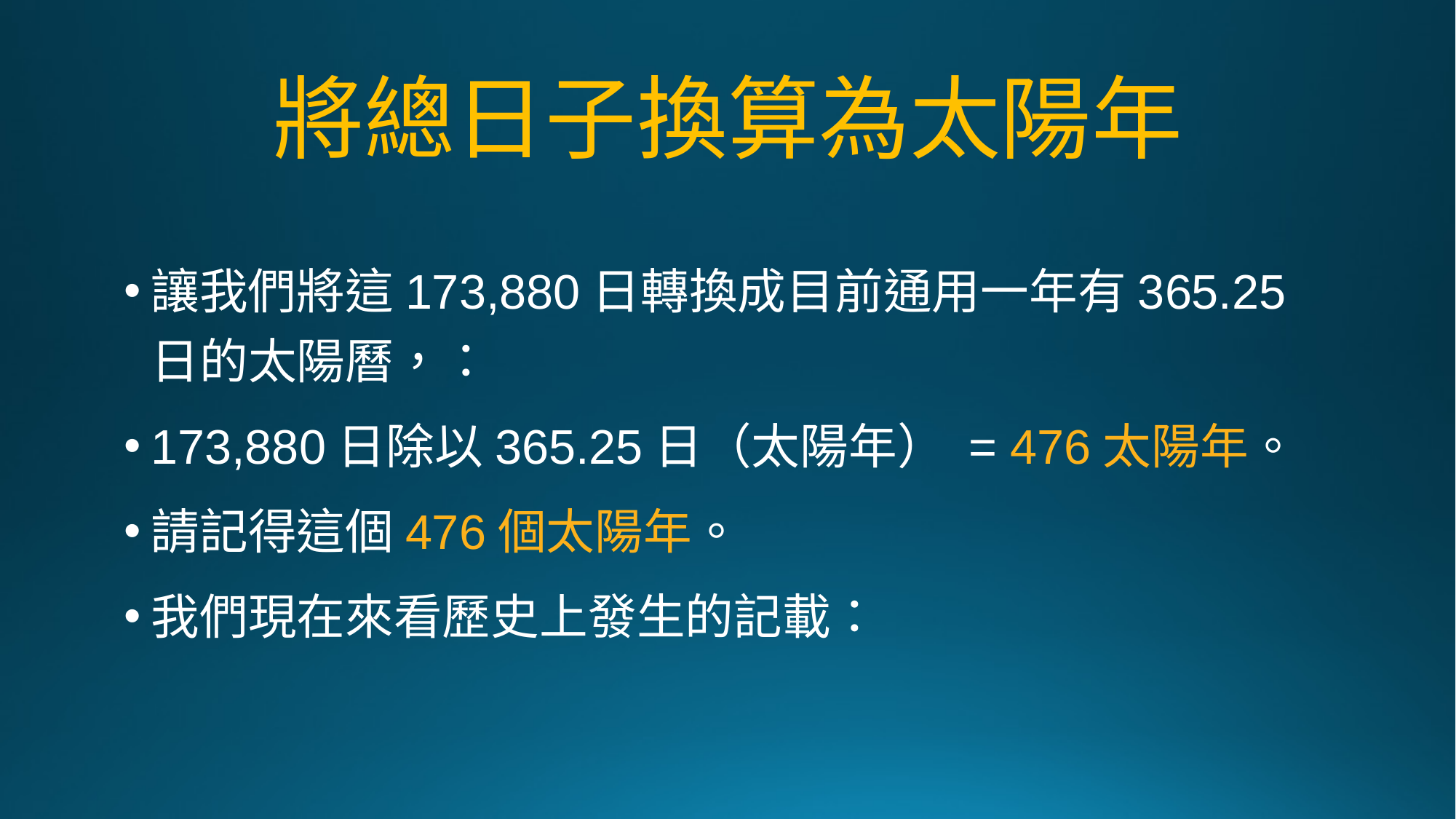

# 將總日子換算為太陽年
讓我們將這173,880日轉換成目前通用一年有365.25日的太陽曆，：
173,880日除以365.25日（太陽年） = 476太陽年。
請記得這個476個太陽年。
我們現在來看歷史上發生的記載：